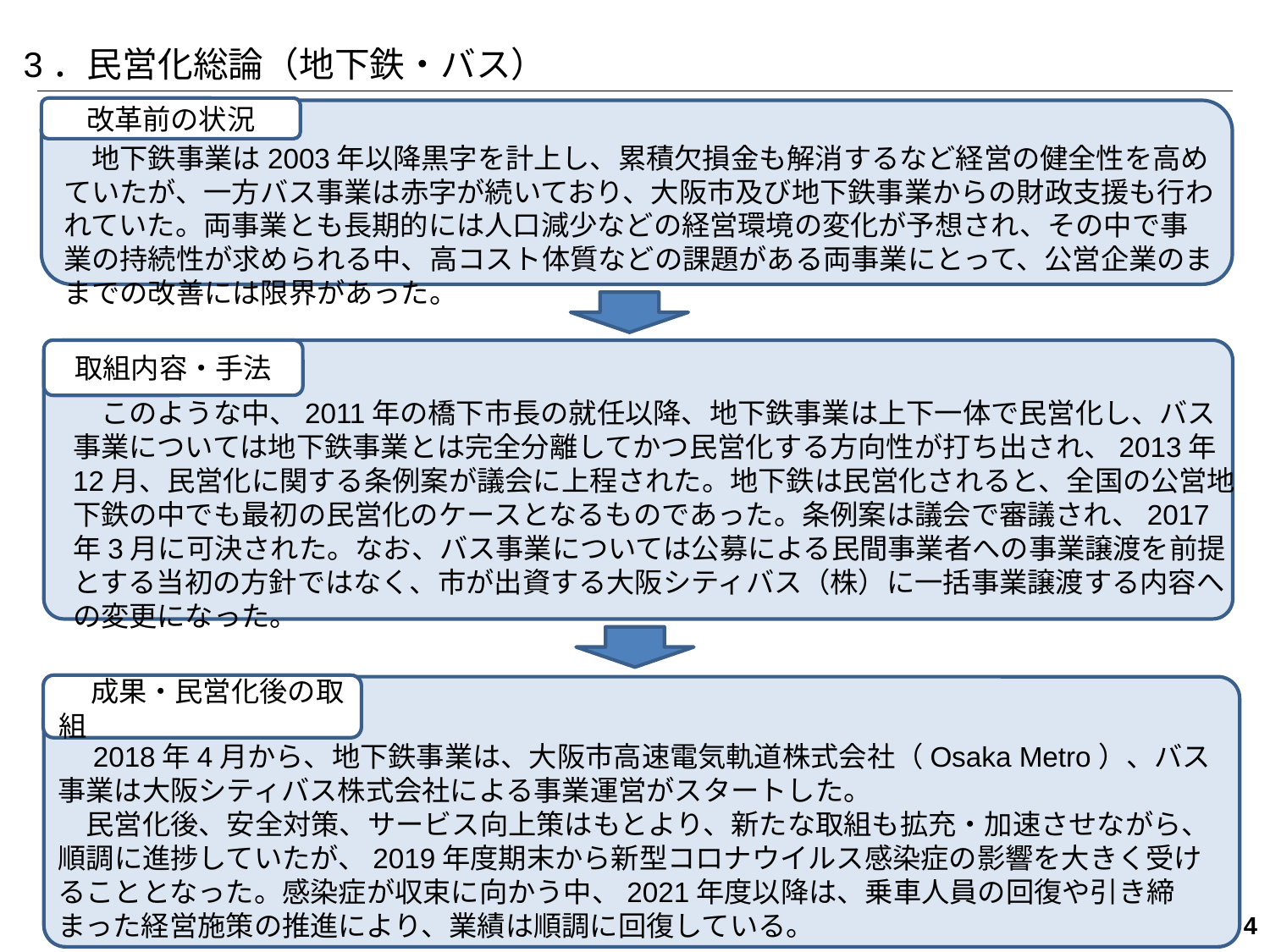

3．民営化総論（地下鉄・バス）
改革前の状況

　地下鉄事業は2003年以降黒字を計上し、累積欠損金も解消するなど経営の健全性を高めていたが、一方バス事業は赤字が続いており、大阪市及び地下鉄事業からの財政支援も行われていた。両事業とも長期的には人口減少などの経営環境の変化が予想され、その中で事業の持続性が求められる中、高コスト体質などの課題がある両事業にとって、公営企業のままでの改善には限界があった。

取組内容・手法

　このような中、2011年の橋下市長の就任以降、地下鉄事業は上下一体で民営化し、バス事業については地下鉄事業とは完全分離してかつ民営化する方向性が打ち出され、2013年12月、民営化に関する条例案が議会に上程された。地下鉄は民営化されると、全国の公営地下鉄の中でも最初の民営化のケースとなるものであった。条例案は議会で審議され、2017年3月に可決された。なお、バス事業については公募による民間事業者への事業譲渡を前提とする当初の方針ではなく、市が出資する大阪シティバス（株）に一括事業譲渡する内容への変更になった。

　成果・民営化後の取組

　2018年4月から、地下鉄事業は、大阪市高速電気軌道株式会社（Osaka Metro）、バス事業は大阪シティバス株式会社による事業運営がスタートした。
　民営化後、安全対策、サービス向上策はもとより、新たな取組も拡充・加速させながら、順調に進捗していたが、2019年度期末から新型コロナウイルス感染症の影響を大きく受けることとなった。感染症が収束に向かう中、2021年度以降は、乗車人員の回復や引き締まった経営施策の推進により、業績は順調に回復している。
4